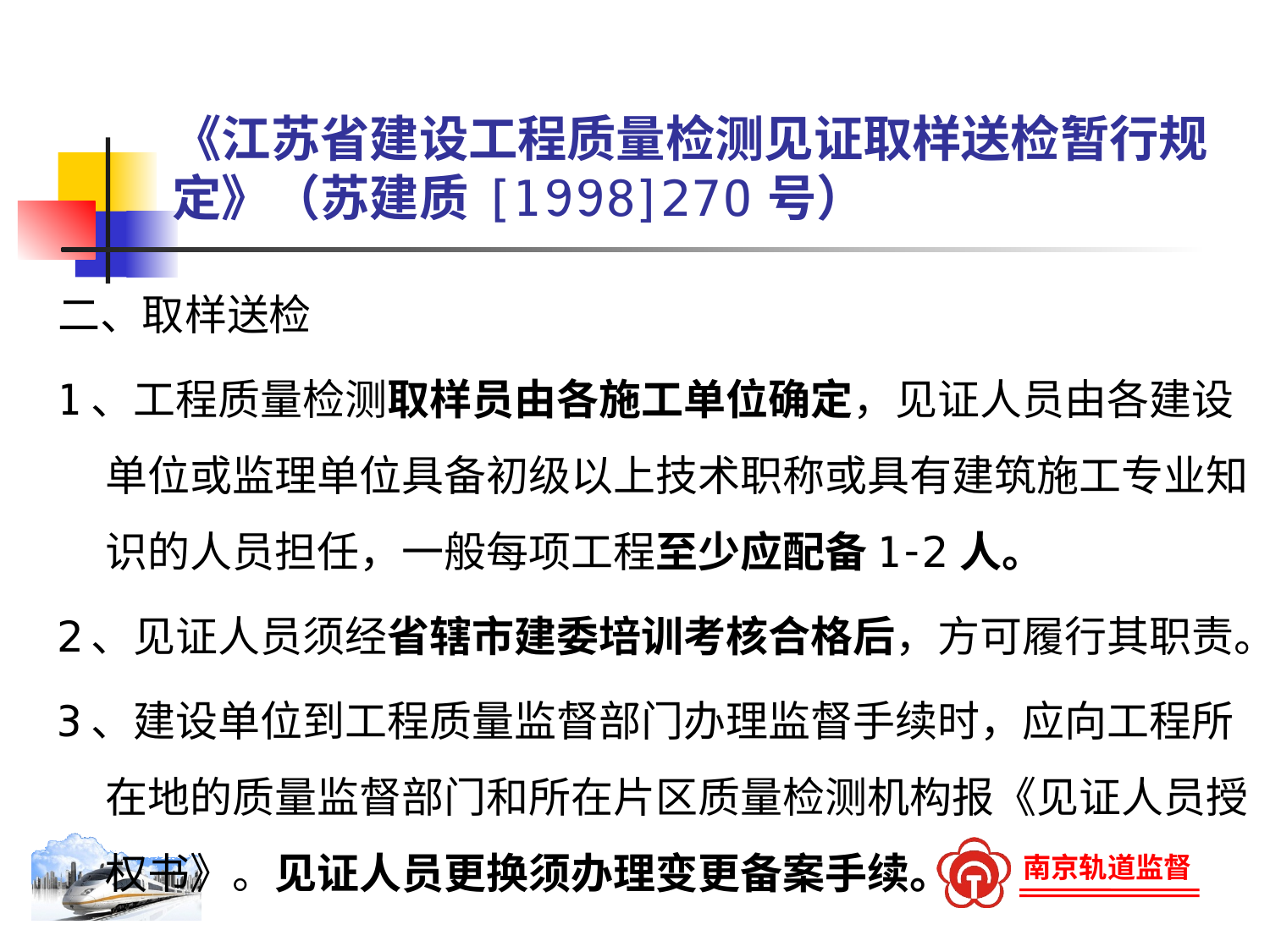

# 《江苏省建设工程质量检测见证取样送检暂行规定》（苏建质 [1998]270号）
二、取样送检
1、工程质量检测取样员由各施工单位确定，见证人员由各建设单位或监理单位具备初级以上技术职称或具有建筑施工专业知识的人员担任，一般每项工程至少应配备1-2人。
2、见证人员须经省辖市建委培训考核合格后，方可履行其职责。
3、建设单位到工程质量监督部门办理监督手续时，应向工程所在地的质量监督部门和所在片区质量检测机构报《见证人员授权书》。见证人员更换须办理变更备案手续。